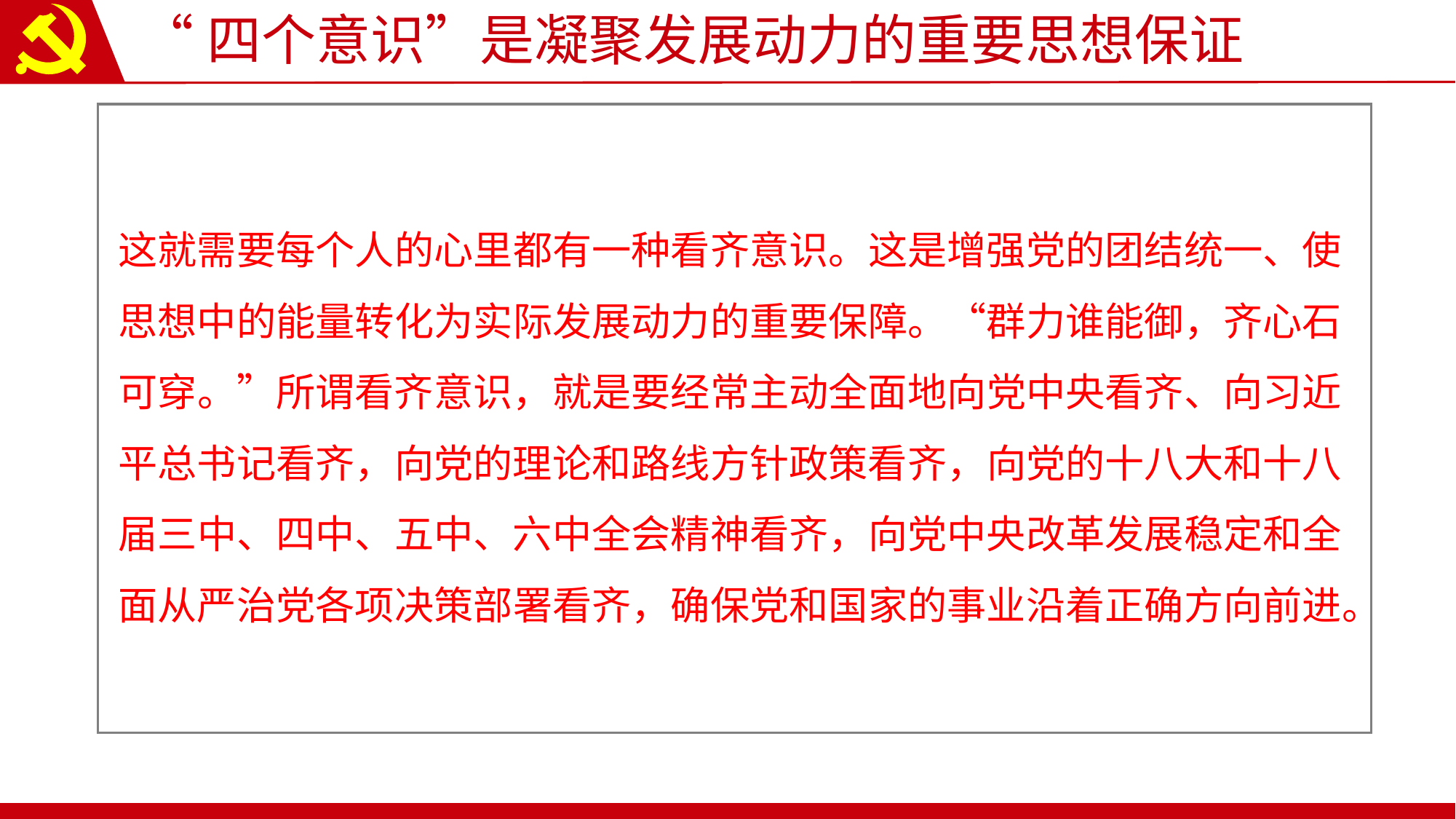

“四个意识”是凝聚发展动力的重要思想保证

这就需要每个人的心里都有一种看齐意识。这是增强党的团结统一、使思想中的能量转化为实际发展动力的重要保障。“群力谁能御，齐心石可穿。”所谓看齐意识，就是要经常主动全面地向党中央看齐、向习近平总书记看齐，向党的理论和路线方针政策看齐，向党的十八大和十八届三中、四中、五中、六中全会精神看齐，向党中央改革发展稳定和全面从严治党各项决策部署看齐，确保党和国家的事业沿着正确方向前进。